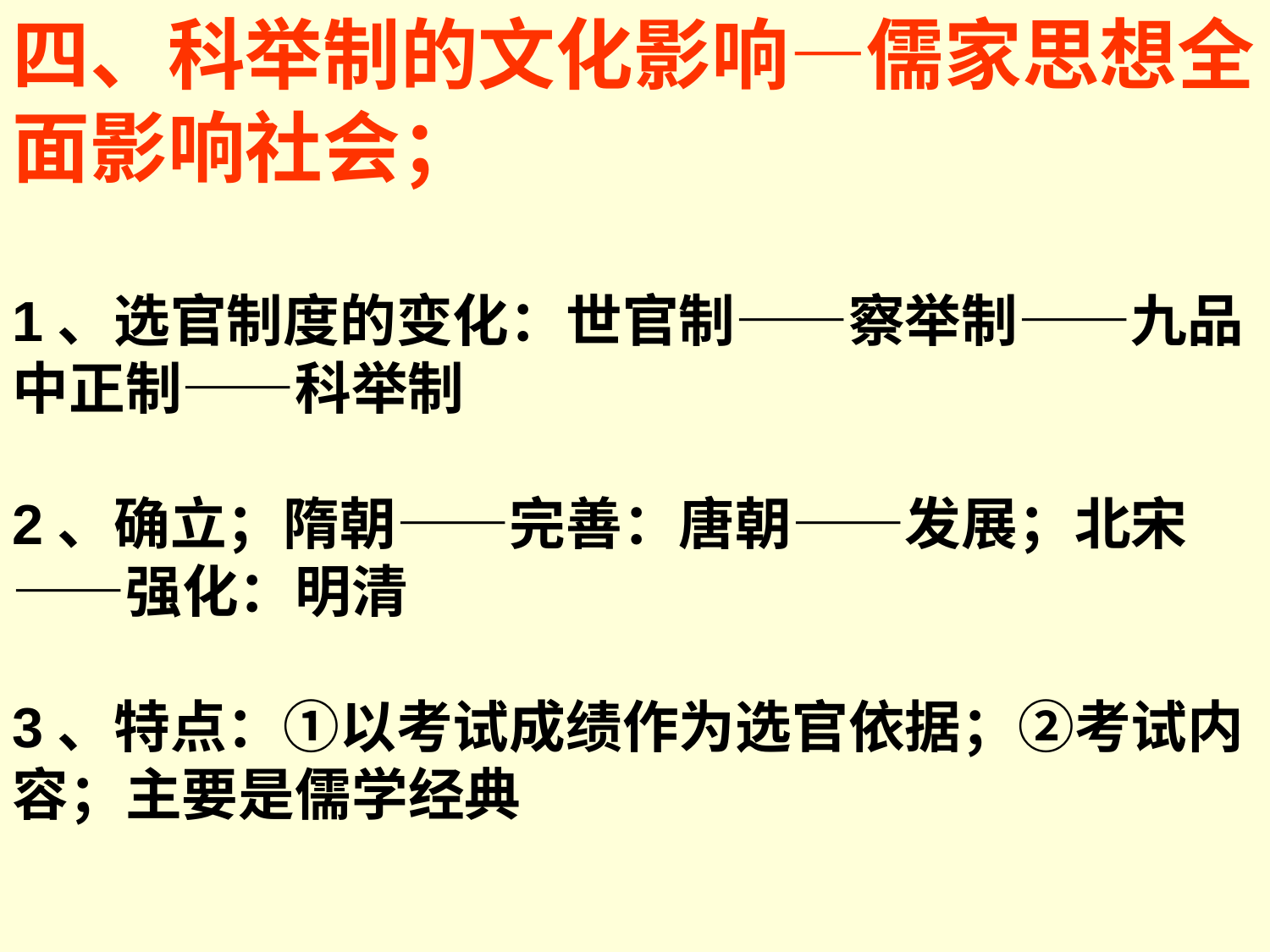

四、科举制的文化影响—儒家思想全面影响社会；

1、选官制度的变化：世官制——察举制——九品中正制——科举制

2、确立；隋朝——完善：唐朝——发展；北宋——强化：明清

3、特点：①以考试成绩作为选官依据；②考试内容；主要是儒学经典